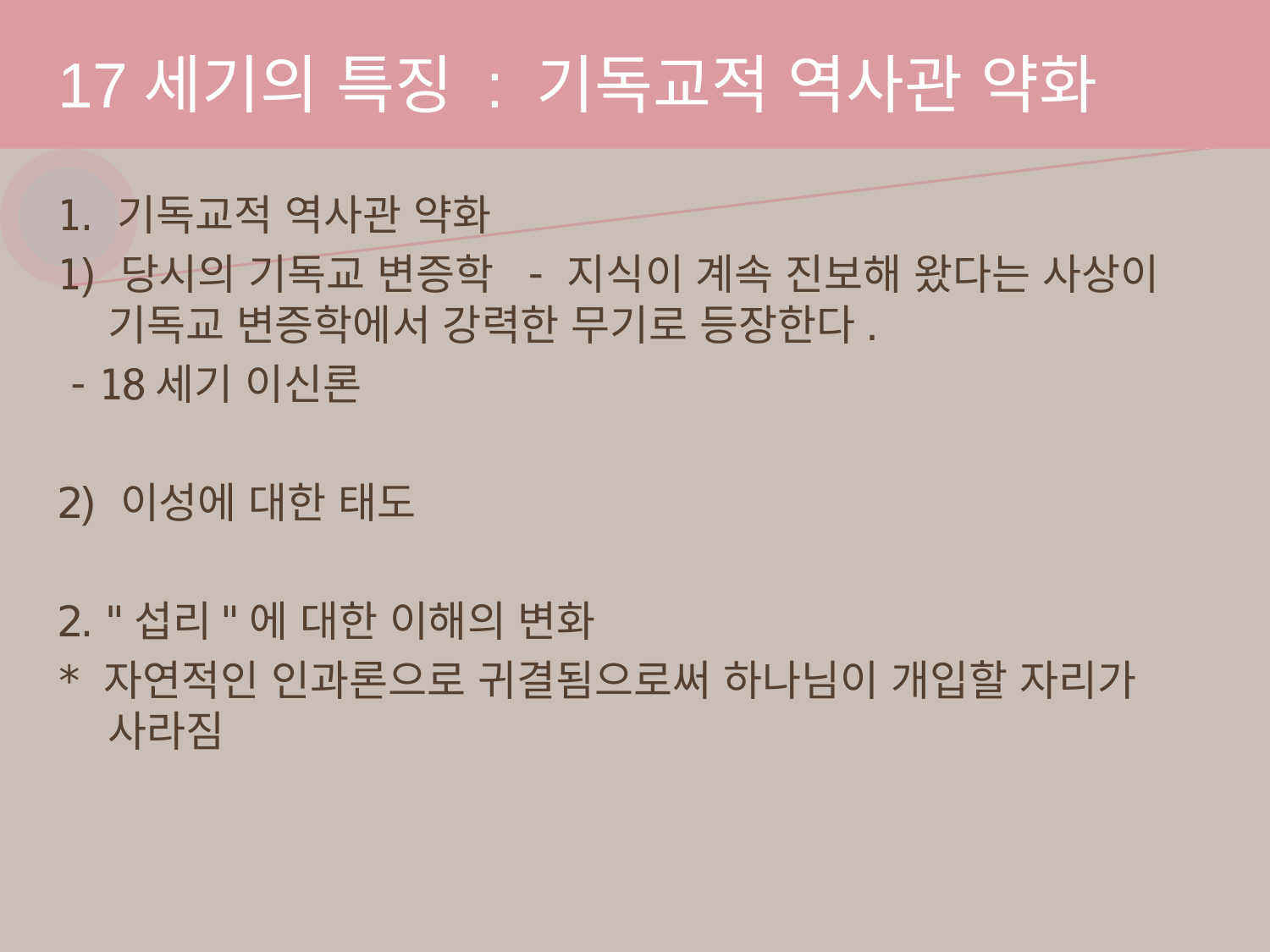

# 17세기의 특징 : 기독교적 역사관 약화
1. 기독교적 역사관 약화
1) 당시의 기독교 변증학  - 지식이 계속 진보해 왔다는 사상이 기독교 변증학에서 강력한 무기로 등장한다.
 - 18세기 이신론

2) 이성에 대한 태도

2. "섭리"에 대한 이해의 변화
* 자연적인 인과론으로 귀결됨으로써 하나님이 개입할 자리가 사라짐